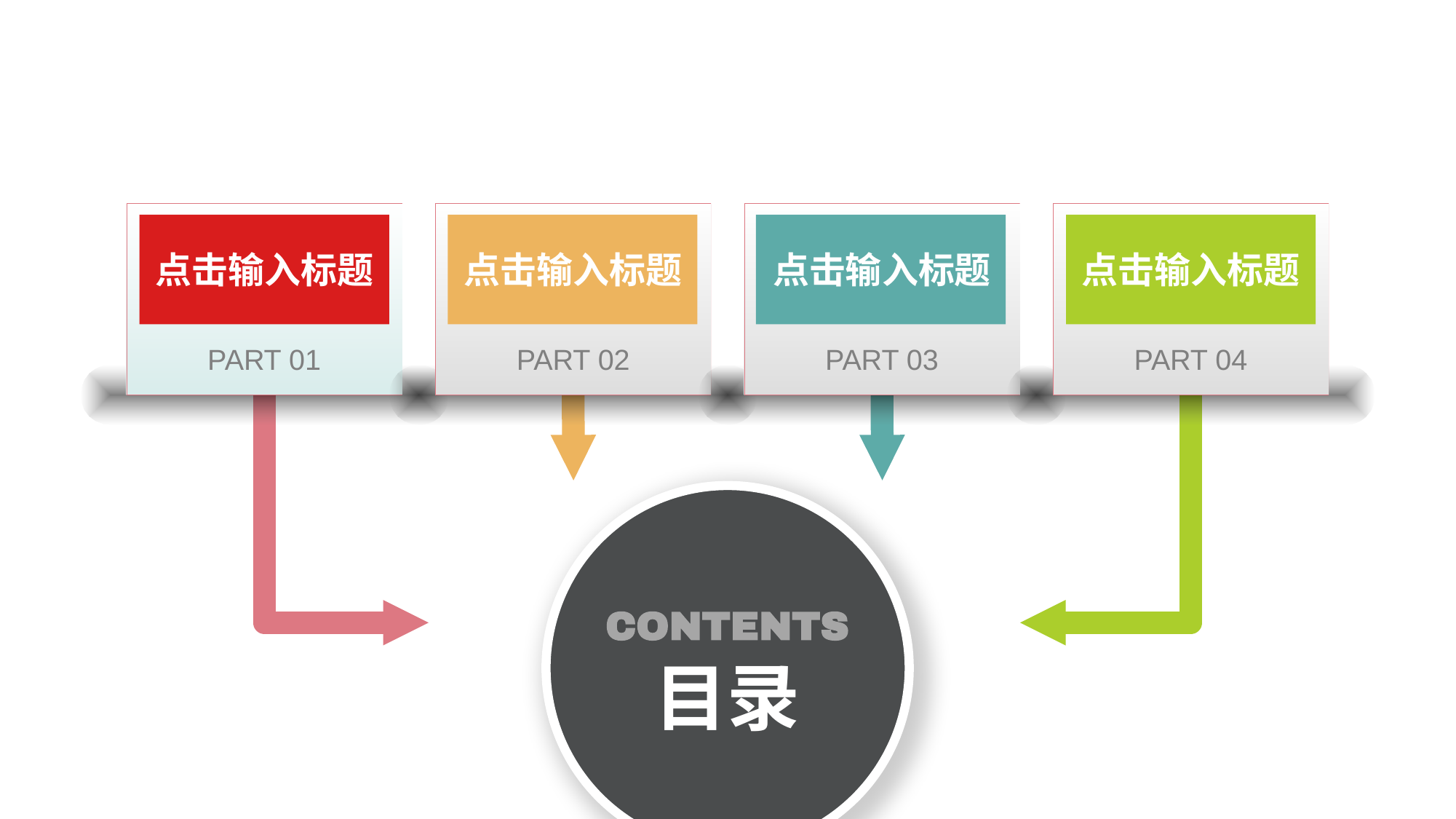

点击输入标题
PART 01

点击输入标题
PART 02

点击输入标题
PART 03

点击输入标题
PART 04

CONTENTS
目录